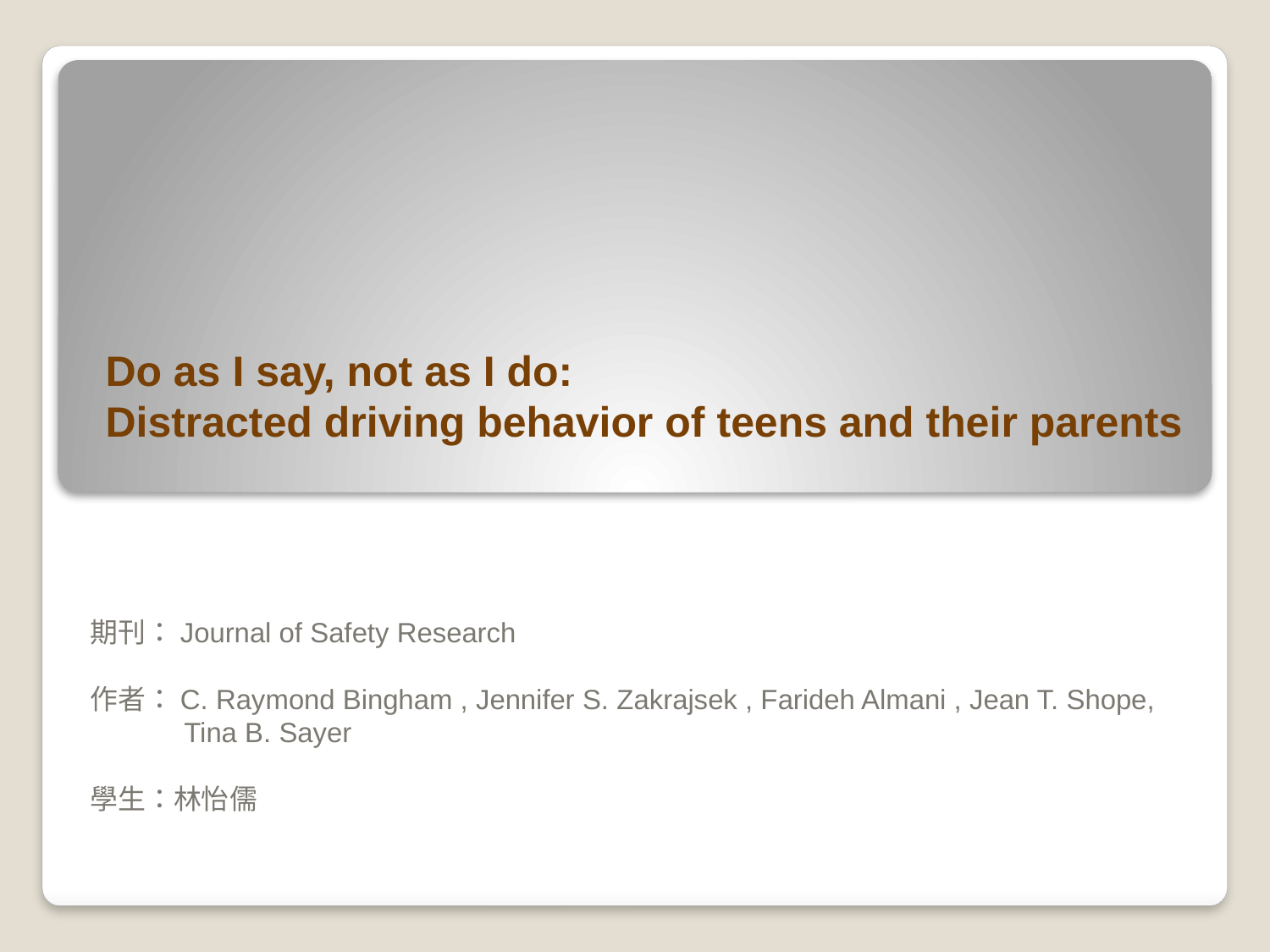

# Do as I say, not as I do: Distracted driving behavior of teens and their parents
期刊：Journal of Safety Research

作者：C. Raymond Bingham , Jennifer S. Zakrajsek , Farideh Almani , Jean T. Shope,
            Tina B. Sayer

學生：林怡儒